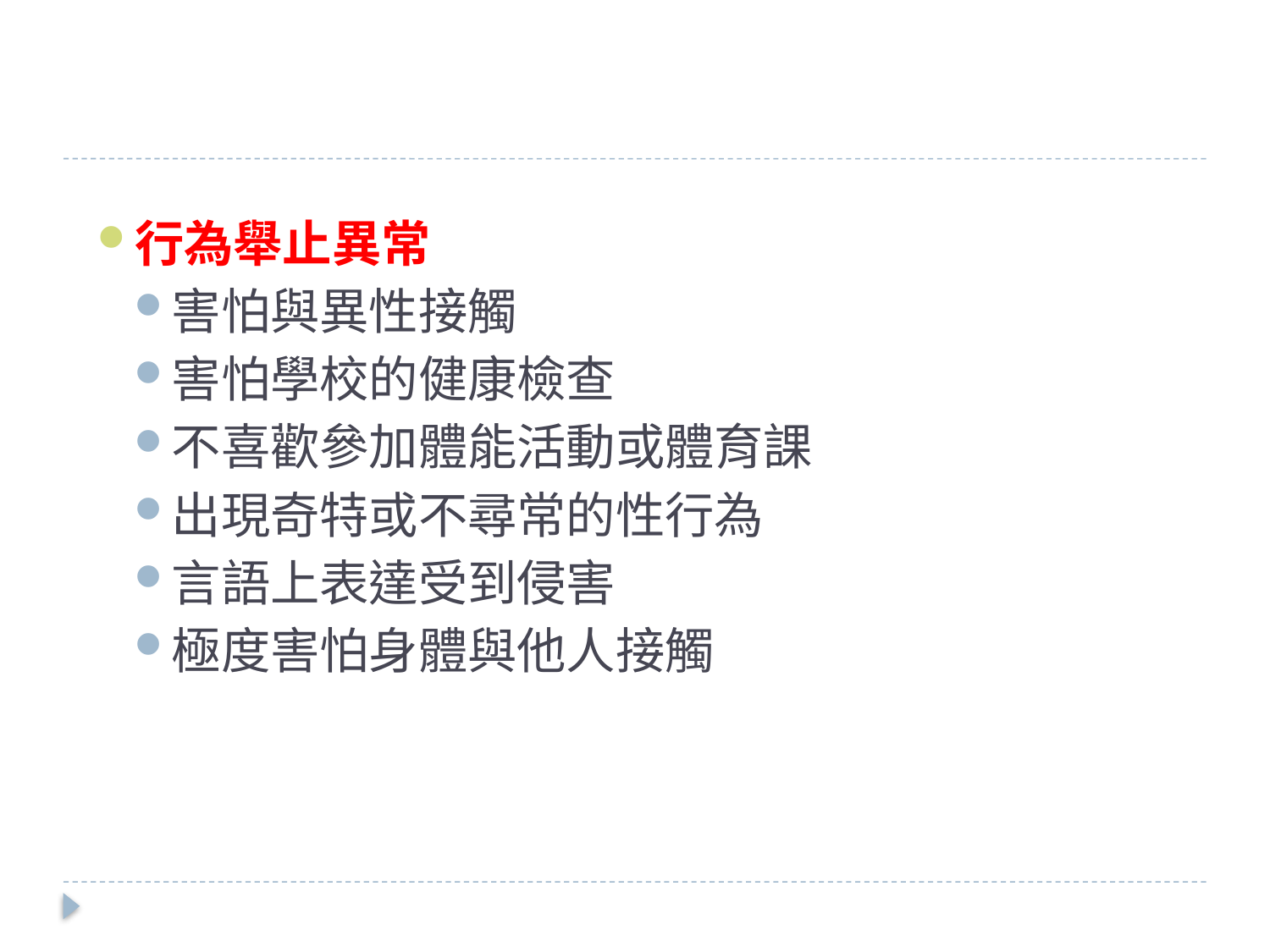

#
行為舉止異常
害怕與異性接觸
害怕學校的健康檢查
不喜歡參加體能活動或體育課
出現奇特或不尋常的性行為
言語上表達受到侵害
極度害怕身體與他人接觸